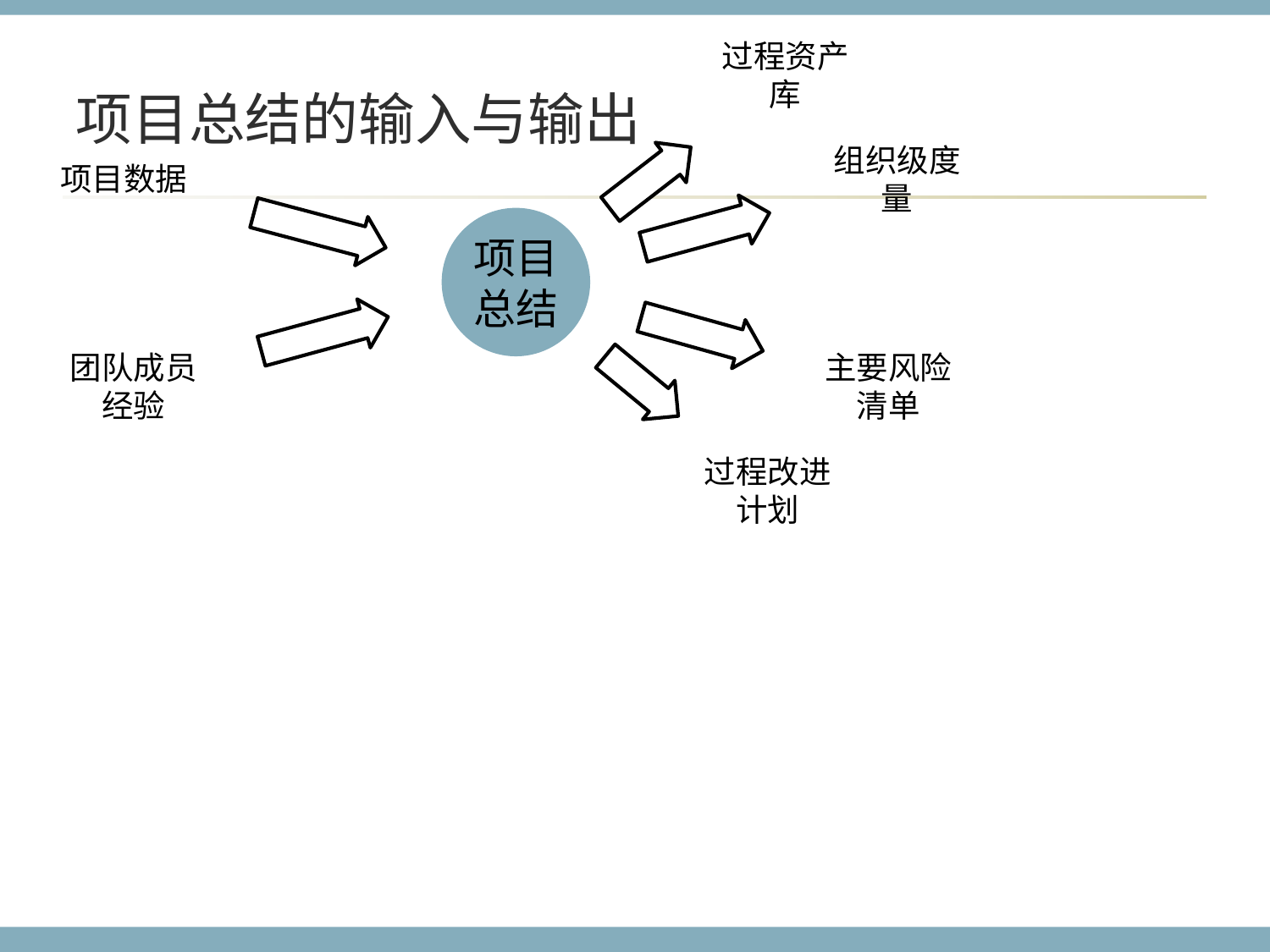

# 项目总结的输入与输出
项目总结

过程资产库

组织级度量

主要风险清单

过程改进计划

团队成员经验

项目数据